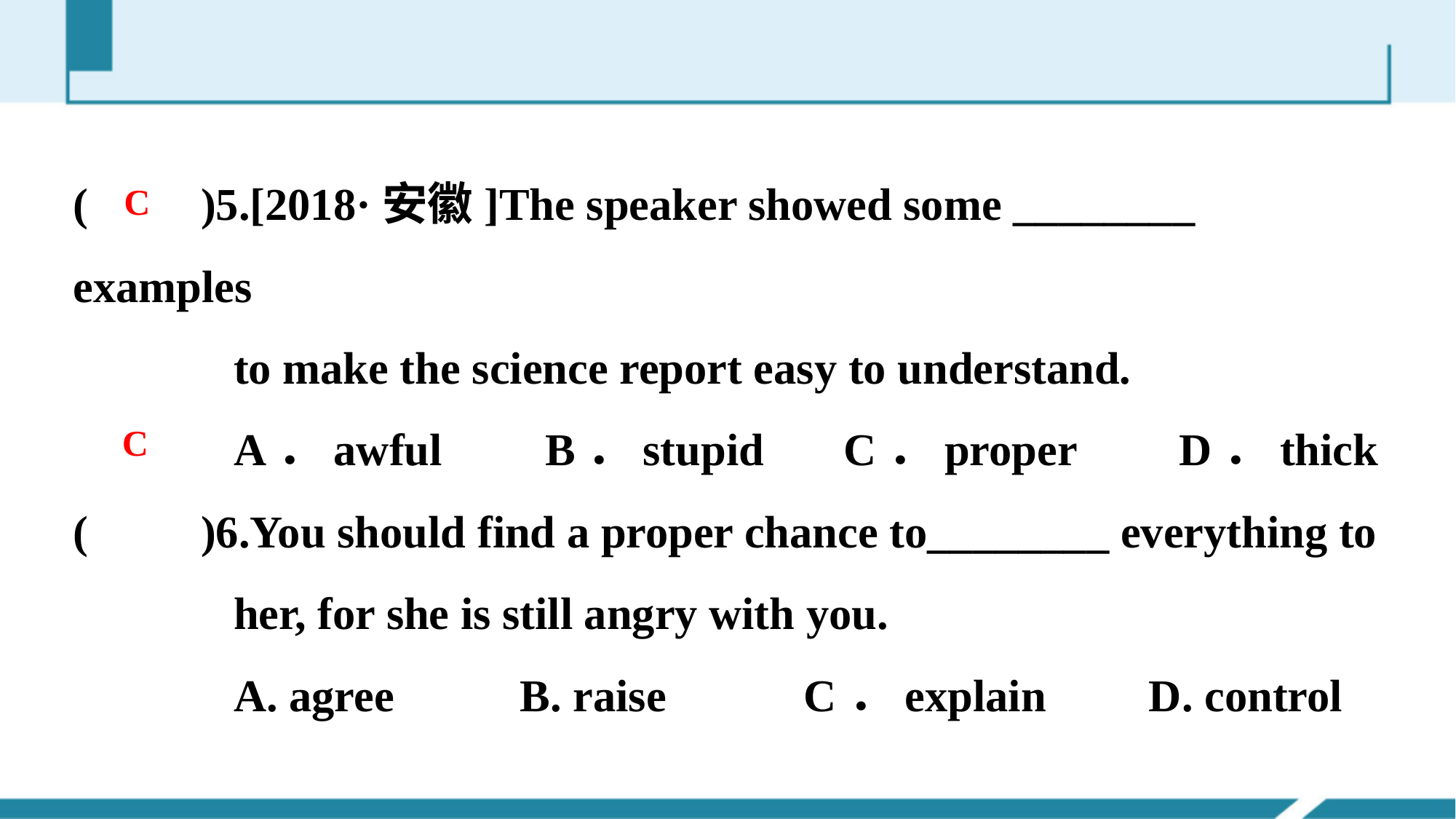

(　　)5.[2018·安徽]The speaker showed some ________ examples
              to make the science report easy to understand.
              A．awful         B．stupid       C．proper         D．thick
(　　)6.You should find a proper chance to________ everything to
              her, for she is still angry with you.
              A. agree           B. raise            C．explain         D. control
C
C